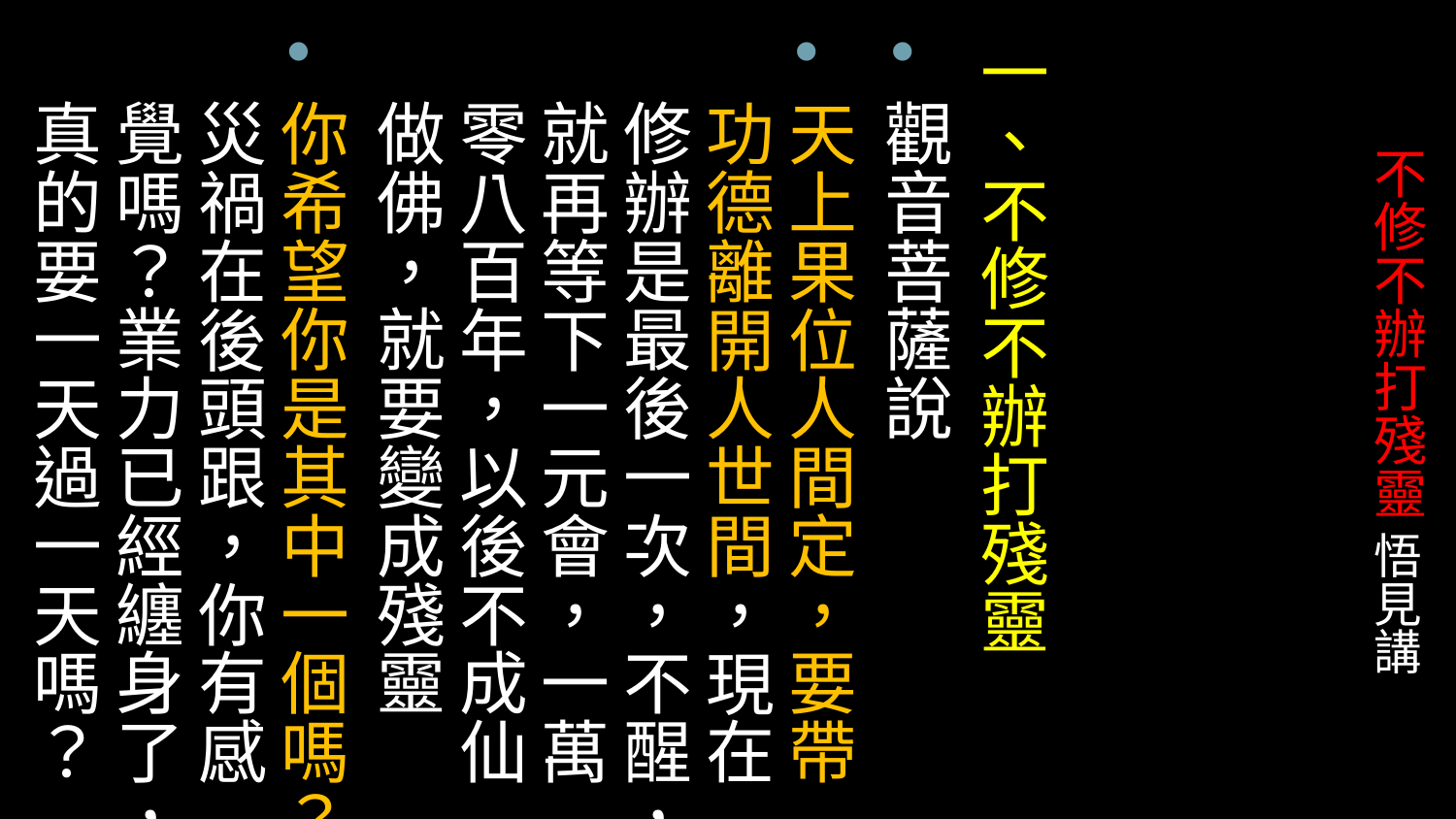

一、不修不辦打殘靈
觀音菩薩說
天上果位人間定，要帶功德離開人世間，現在修辦是最後一次，不醒，就再等下一元會，一萬零八百年，以後不成仙做佛，就要變成殘靈
你希望你是其中一個嗎？災禍在後頭跟，你有感覺嗎？業力已經纏身了，真的要一天過一天嗎？
# 不修不辦打殘靈 悟見講